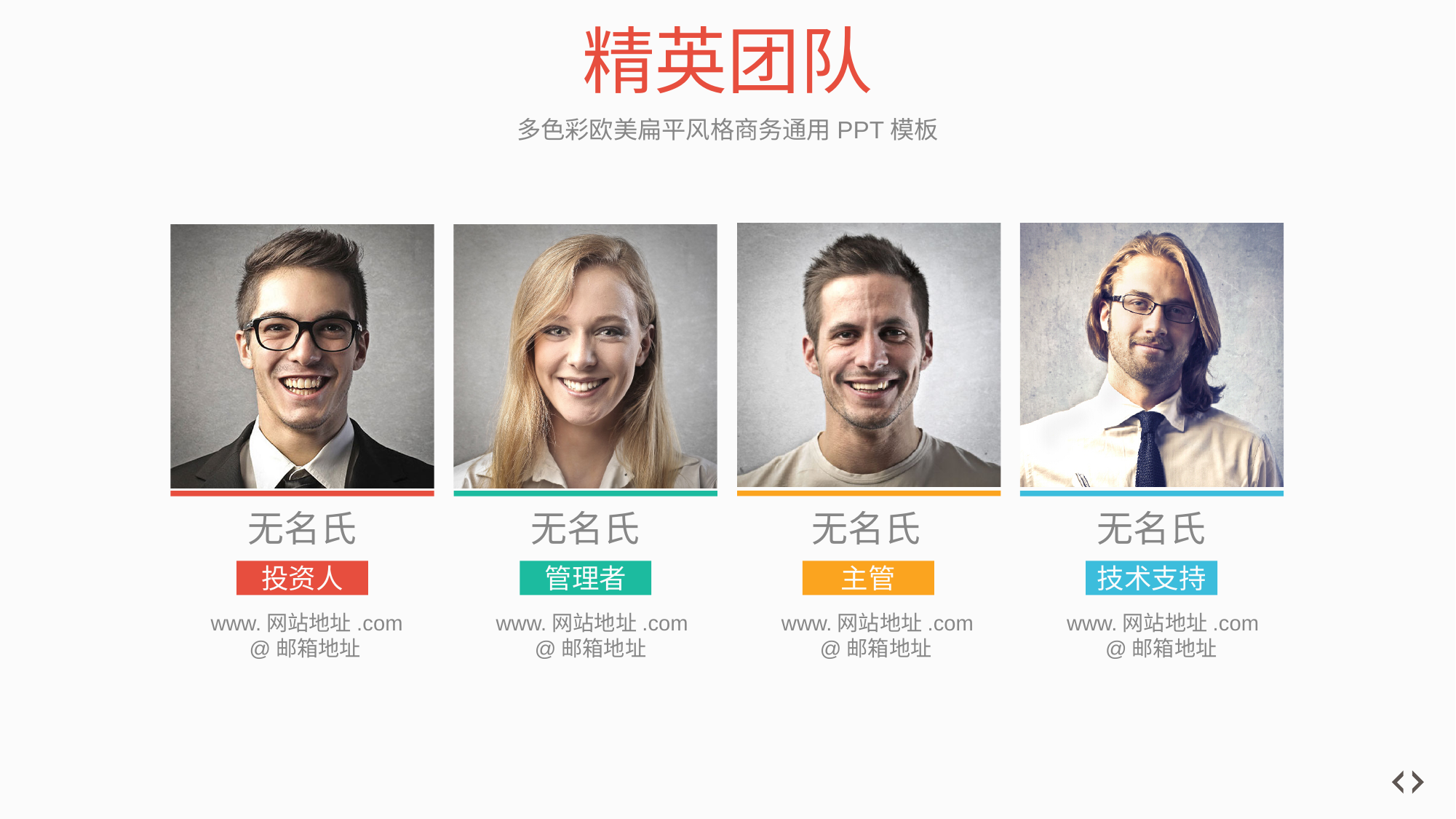

# 精英团队
多色彩欧美扁平风格商务通用PPT模板

无名氏
无名氏
无名氏
无名氏
投资人
管理者
主管
技术支持

www.网站地址.com
www.网站地址.com
www.网站地址.com
www.网站地址.com
@邮箱地址
@邮箱地址
@邮箱地址
@邮箱地址
35